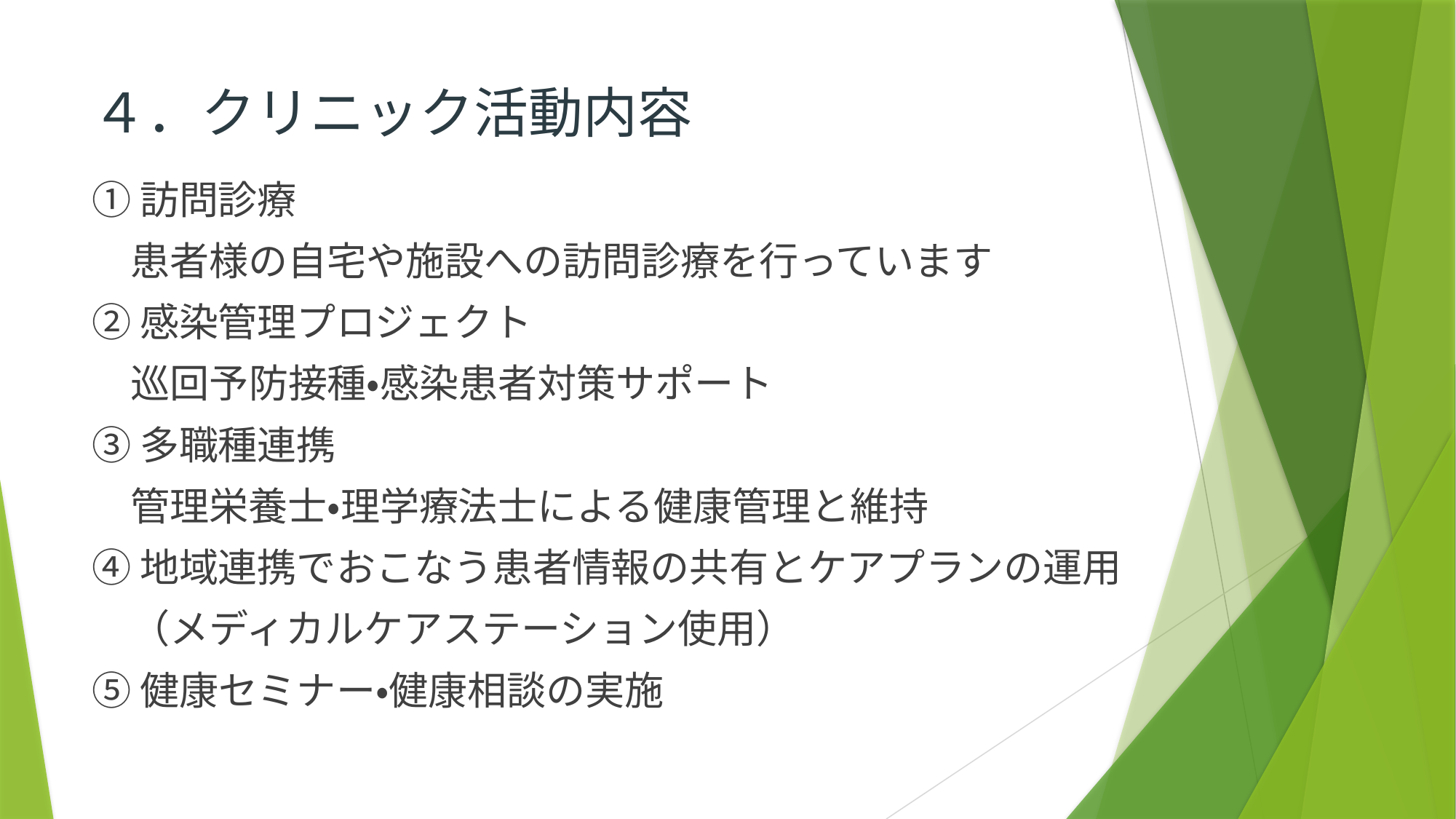

# ４．クリニック活動内容
①訪問診療
　患者様の自宅や施設への訪問診療を行っています
②感染管理プロジェクト
　巡回予防接種・感染患者対策サポート
③多職種連携
　管理栄養士・理学療法士による健康管理と維持
④地域連携でおこなう患者情報の共有とケアプランの運用
　（メディカルケアステーション使用）
⑤健康セミナー・健康相談の実施